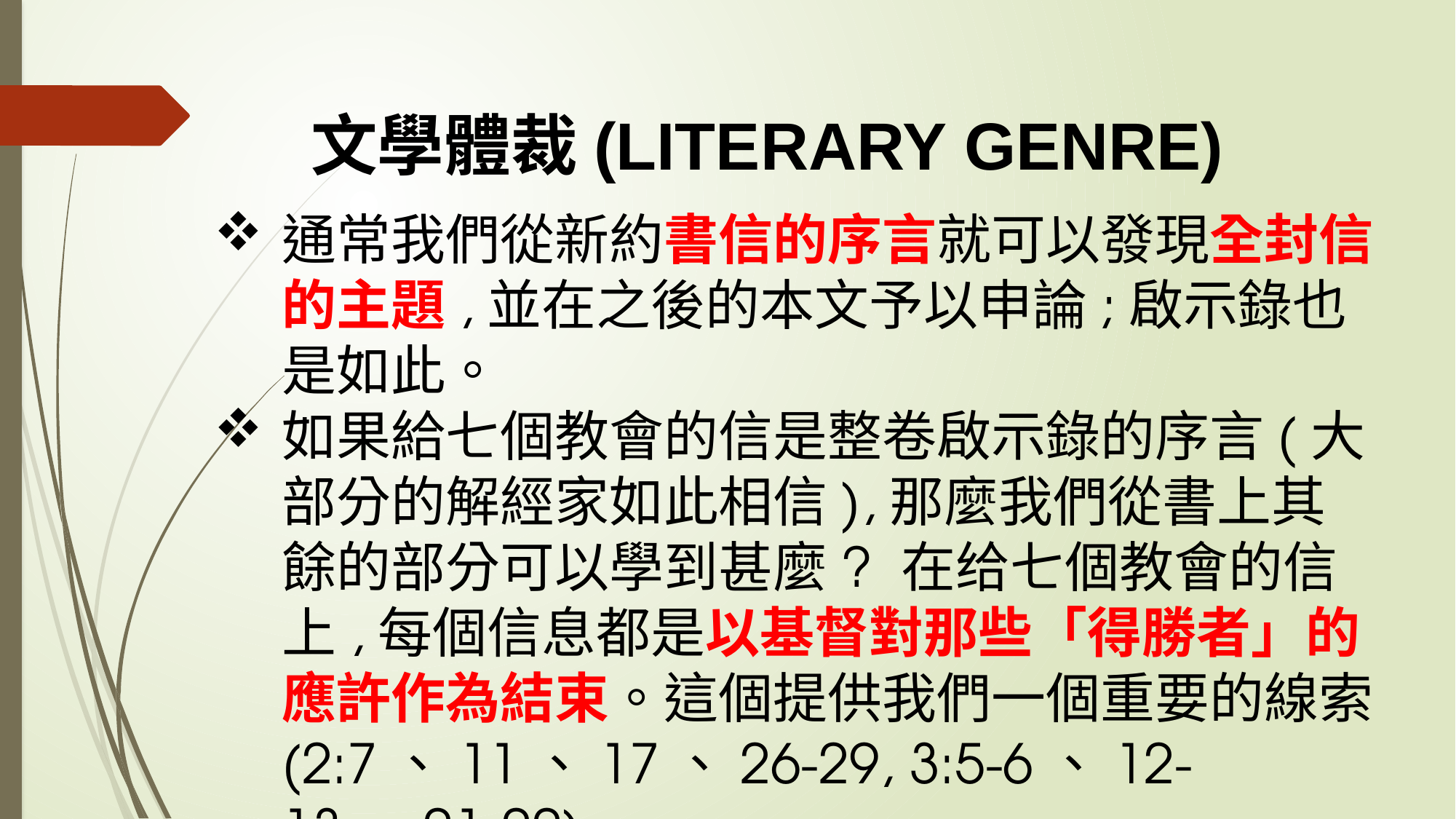

文學體裁(Literary Genre)
通常我們從新約書信的序言就可以發現全封信的主題,並在之後的本文予以申論;啟示錄也是如此。
如果給七個教會的信是整卷啟示錄的序言(大部分的解經家如此相信),那麼我們從書上其餘的部分可以學到甚麼? 在给七個教會的信上,每個信息都是以基督對那些「得勝者」的應許作為結束。這個提供我們一個重要的線索(2:7、11、17、26-29, 3:5-6、12-13、21-22)。